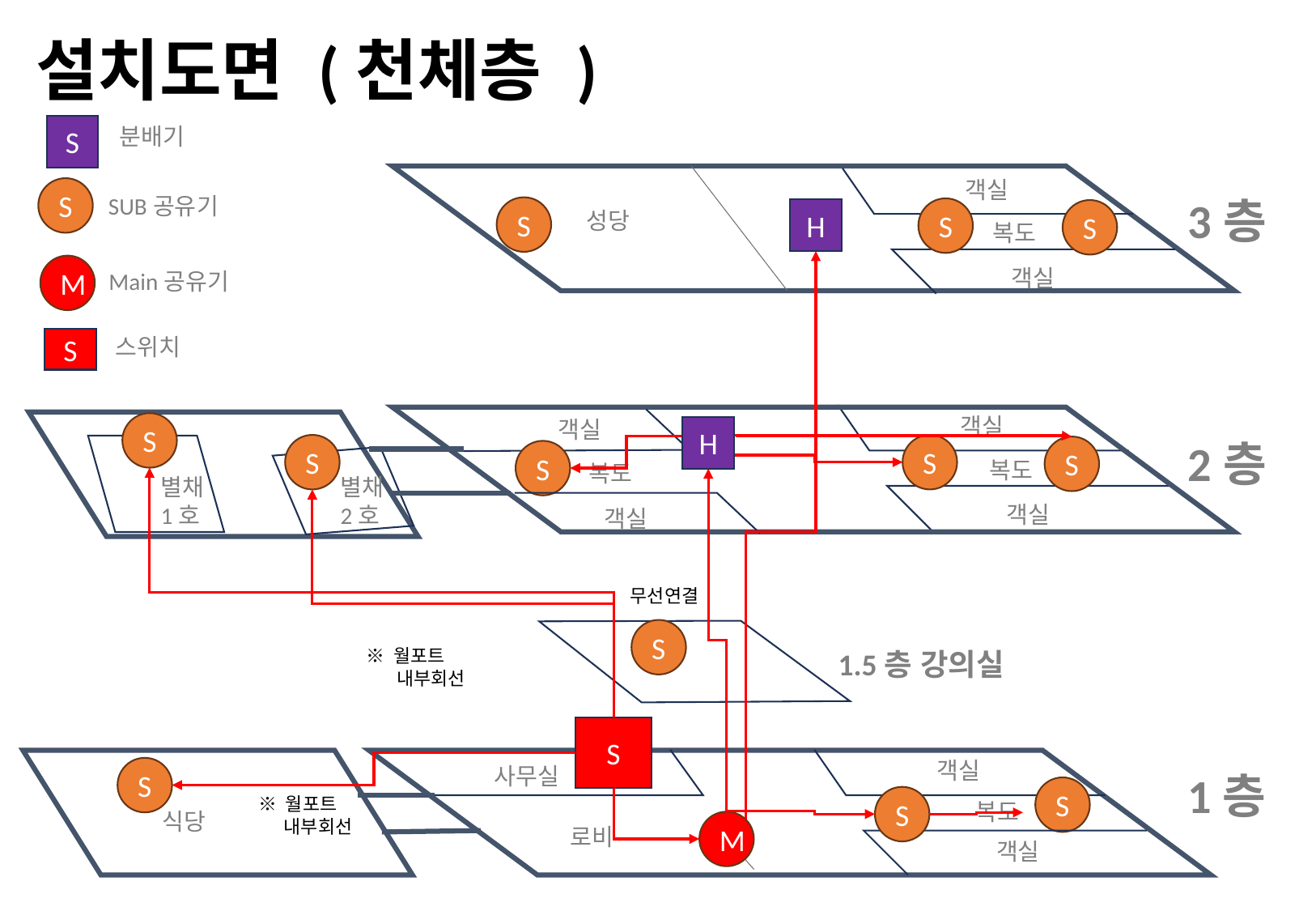

설치도면 (천체층 )
S
분배기

객실
S
SUB공유기
3층
S
S
H
S
성당
복도

M
객실
Main공유기
스위치
S

객실

객실

S
H
2층
S
S

S
S
복도

복도

별채
2호
별채
1호

객실
객실
무선연결
S

※ 월포트
     내부회선
1.5층 강의실
S

객실
사무실
S
1층
S
※ 월포트
    내부회선
S
복도

식당
M
로비
객실